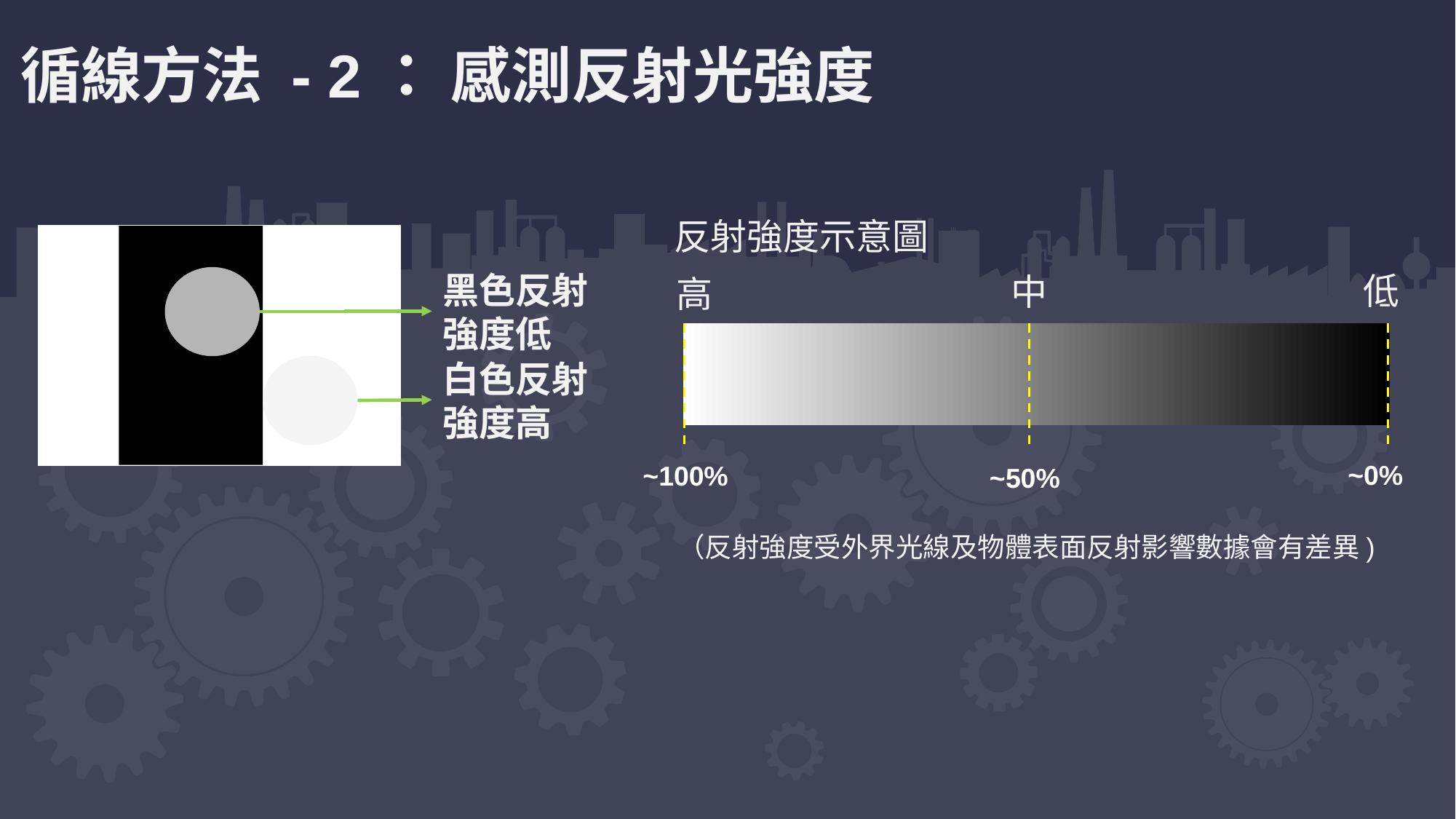

循線方法 - 2： 感測反射光強度
反射強度示意圖

黑色反射強度低
低
中
高

白色反射強度高

~0%
~100%
~50%
（反射強度受外界光線及物體表面反射影響數據會有差異)